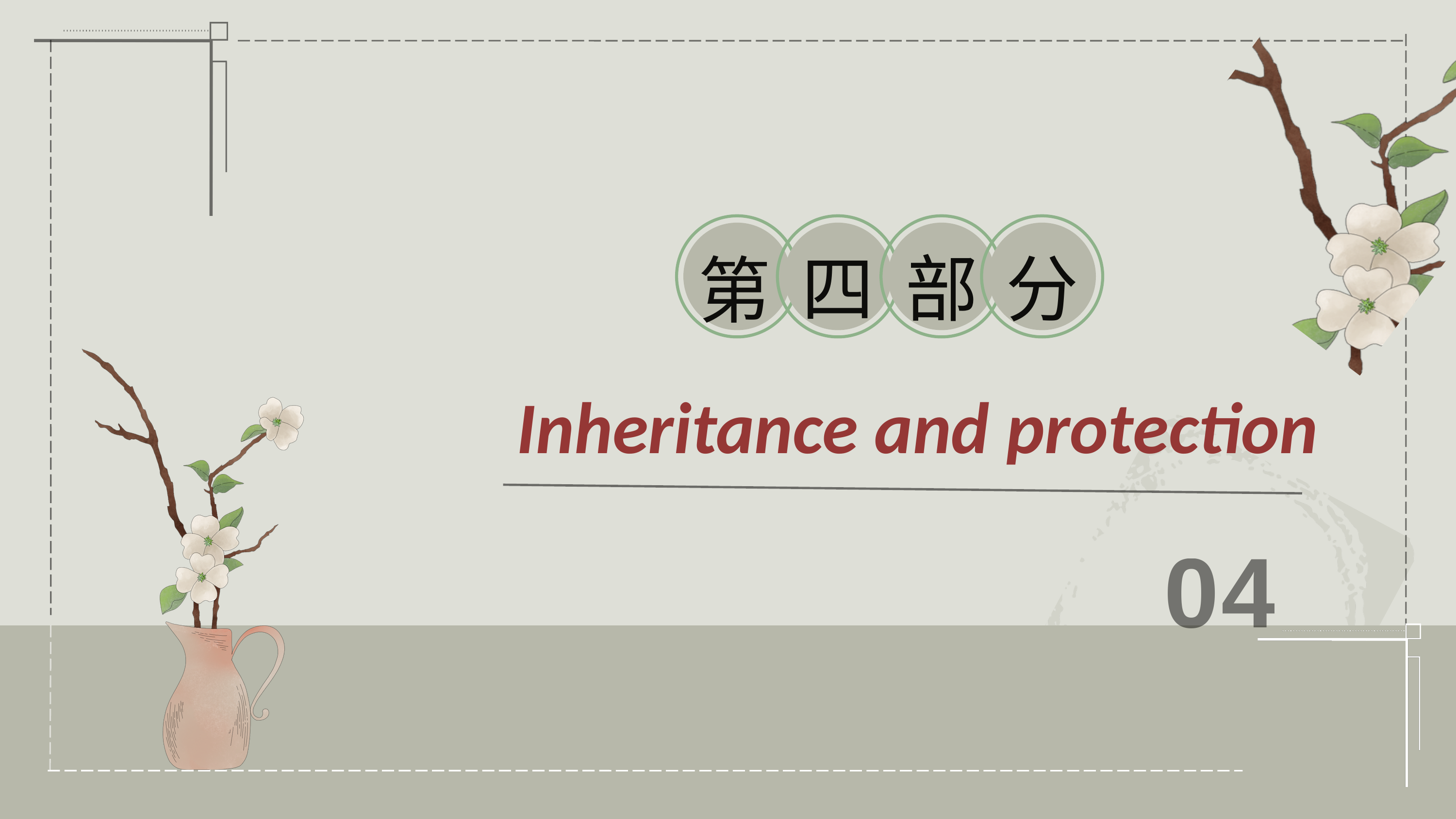

四
部
分
第

Inheritance and protection

04